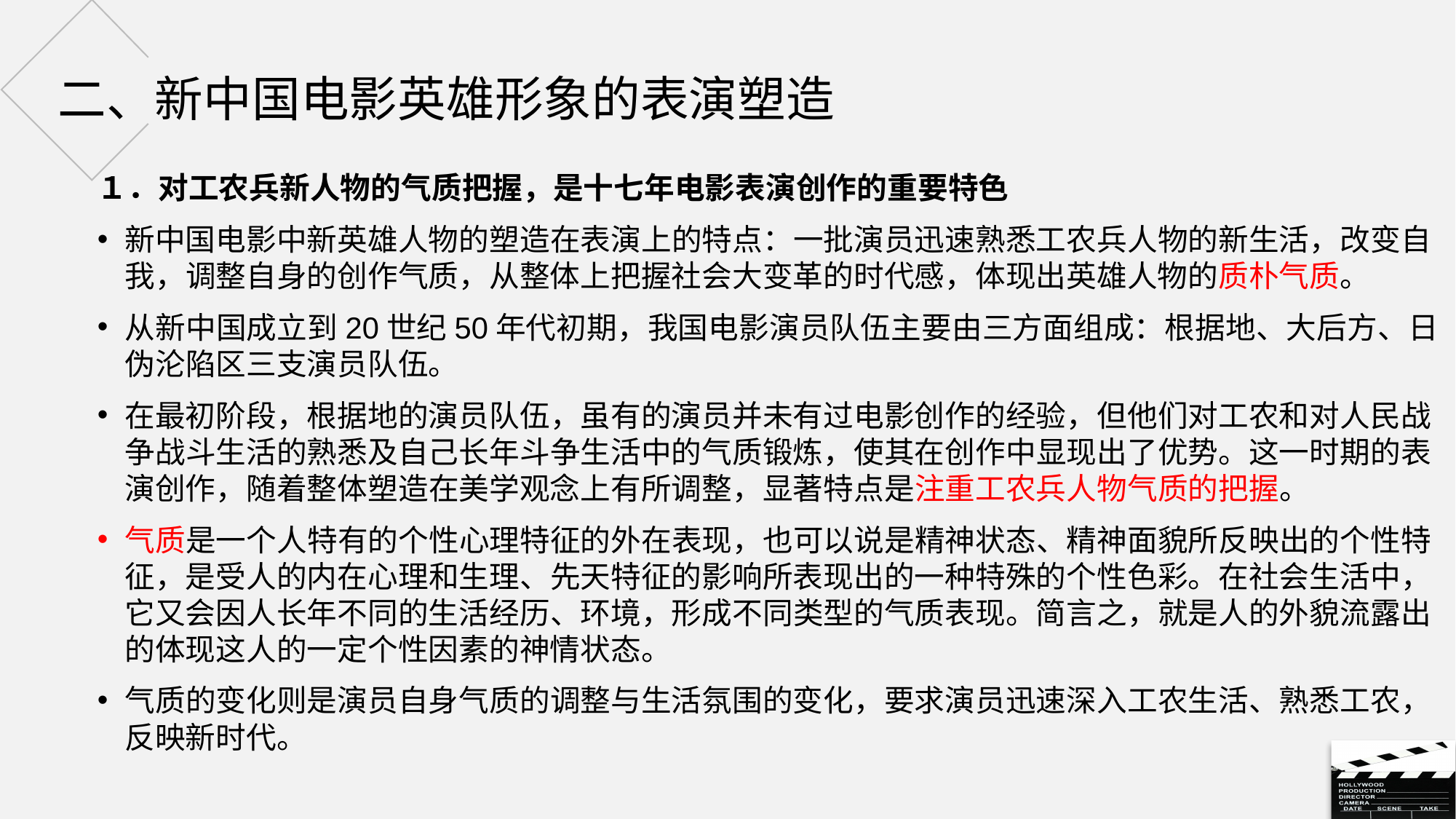

# 二、新中国电影英雄形象的表演塑造
１．对工农兵新人物的气质把握，是十七年电影表演创作的重要特色
新中国电影中新英雄人物的塑造在表演上的特点：一批演员迅速熟悉工农兵人物的新生活，改变自我，调整自身的创作气质，从整体上把握社会大变革的时代感，体现出英雄人物的质朴气质。
从新中国成立到20世纪50年代初期，我国电影演员队伍主要由三方面组成：根据地、大后方、日伪沦陷区三支演员队伍。
在最初阶段，根据地的演员队伍，虽有的演员并未有过电影创作的经验，但他们对工农和对人民战争战斗生活的熟悉及自己长年斗争生活中的气质锻炼，使其在创作中显现出了优势。这一时期的表演创作，随着整体塑造在美学观念上有所调整，显著特点是注重工农兵人物气质的把握。
气质是一个人特有的个性心理特征的外在表现，也可以说是精神状态、精神面貌所反映出的个性特征，是受人的内在心理和生理、先天特征的影响所表现出的一种特殊的个性色彩。在社会生活中，它又会因人长年不同的生活经历、环境，形成不同类型的气质表现。简言之，就是人的外貌流露出的体现这人的一定个性因素的神情状态。
气质的变化则是演员自身气质的调整与生活氛围的变化，要求演员迅速深入工农生活、熟悉工农，反映新时代。